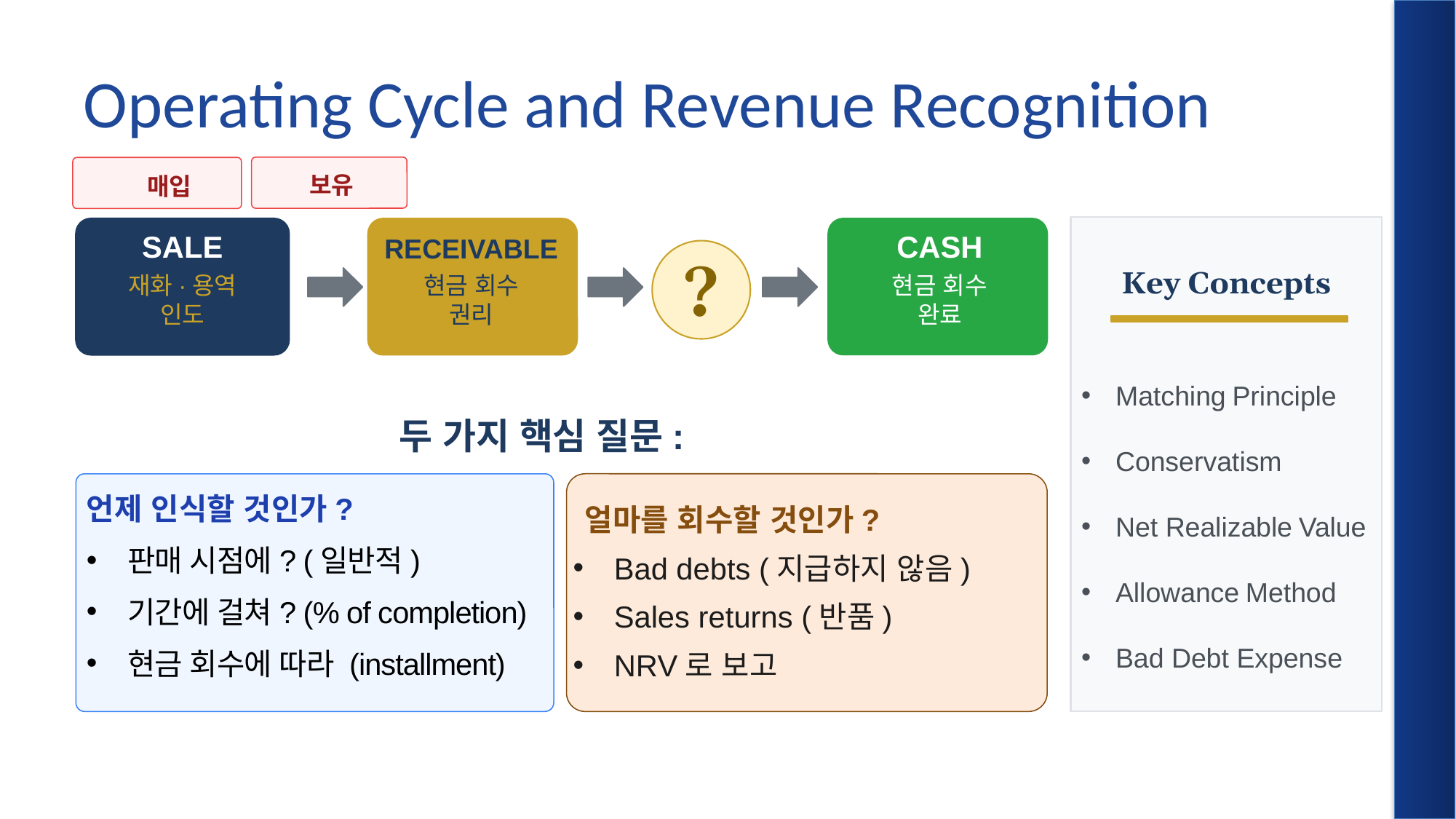

# Operating Cycle and Revenue Recognition

 보유
 매입

RECEIVABLE

현금 회수
권리

CASH

현금 회수
완료

SALE

재화·용역
인도

?
Key Concepts

Matching Principle

Conservatism

Net Realizable Value

Allowance Method

Bad Debt Expense
두 가지 핵심 질문:

언제 인식할 것인가?
판매 시점에? (일반적)
기간에 걸쳐? (% of completion)
현금 회수에 따라 (installment)
 얼마를 회수할 것인가?
Bad debts (지급하지 않음)
Sales returns (반품)
NRV로 보고